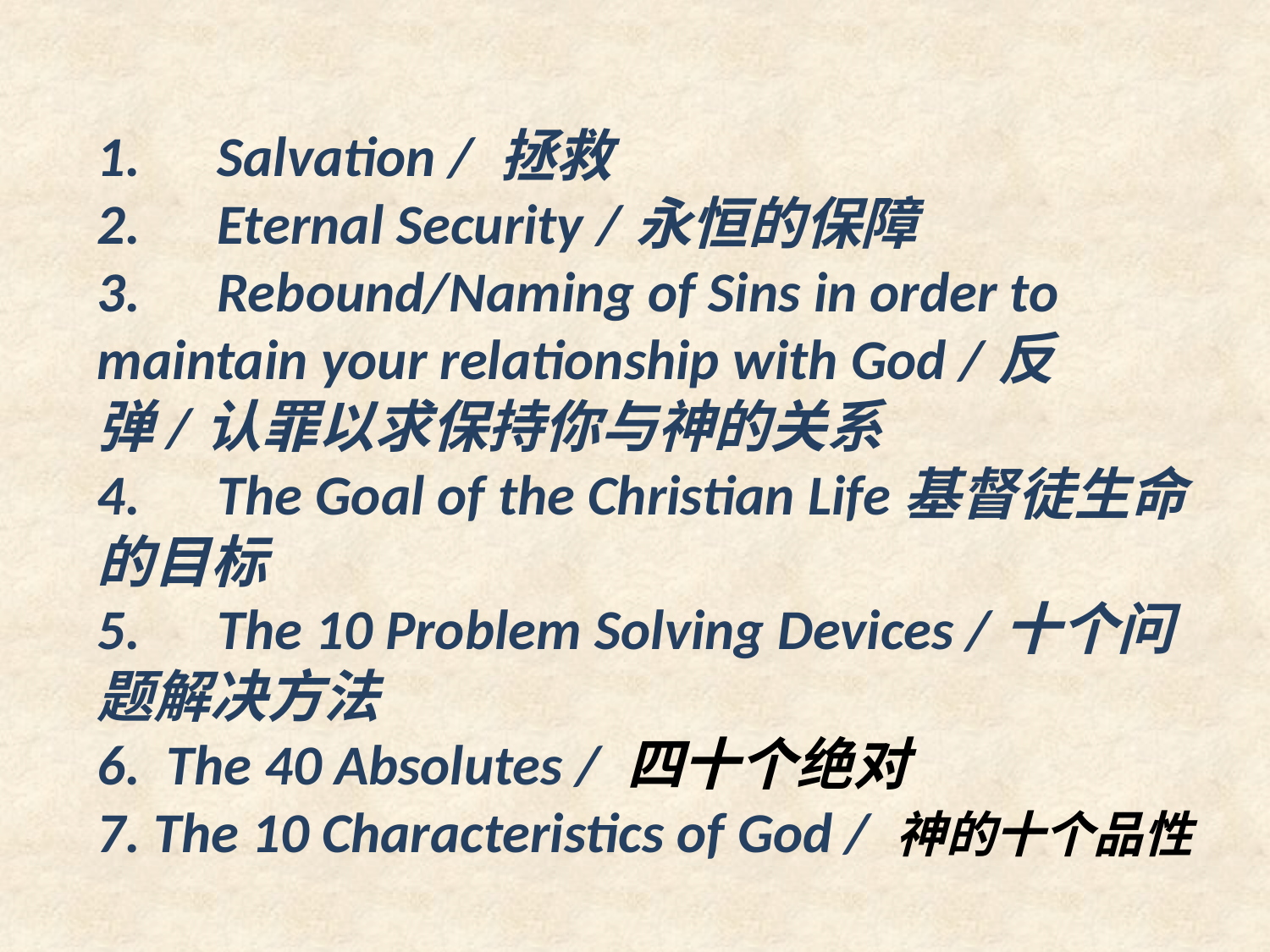

# 1.      Salvation / 拯救 2.      Eternal Security /永恒的保障 3.      Rebound/Naming of Sins in order to maintain your relationship with God /反弹/认罪以求保持你与神的关系 4.      The Goal of the Christian Life基督徒生命的目标 5.      The 10 Problem Solving Devices /十个问题解决方法 6.  The 40 Absolutes / 四十个绝对 7. The 10 Characteristics of God / 神的十个品性